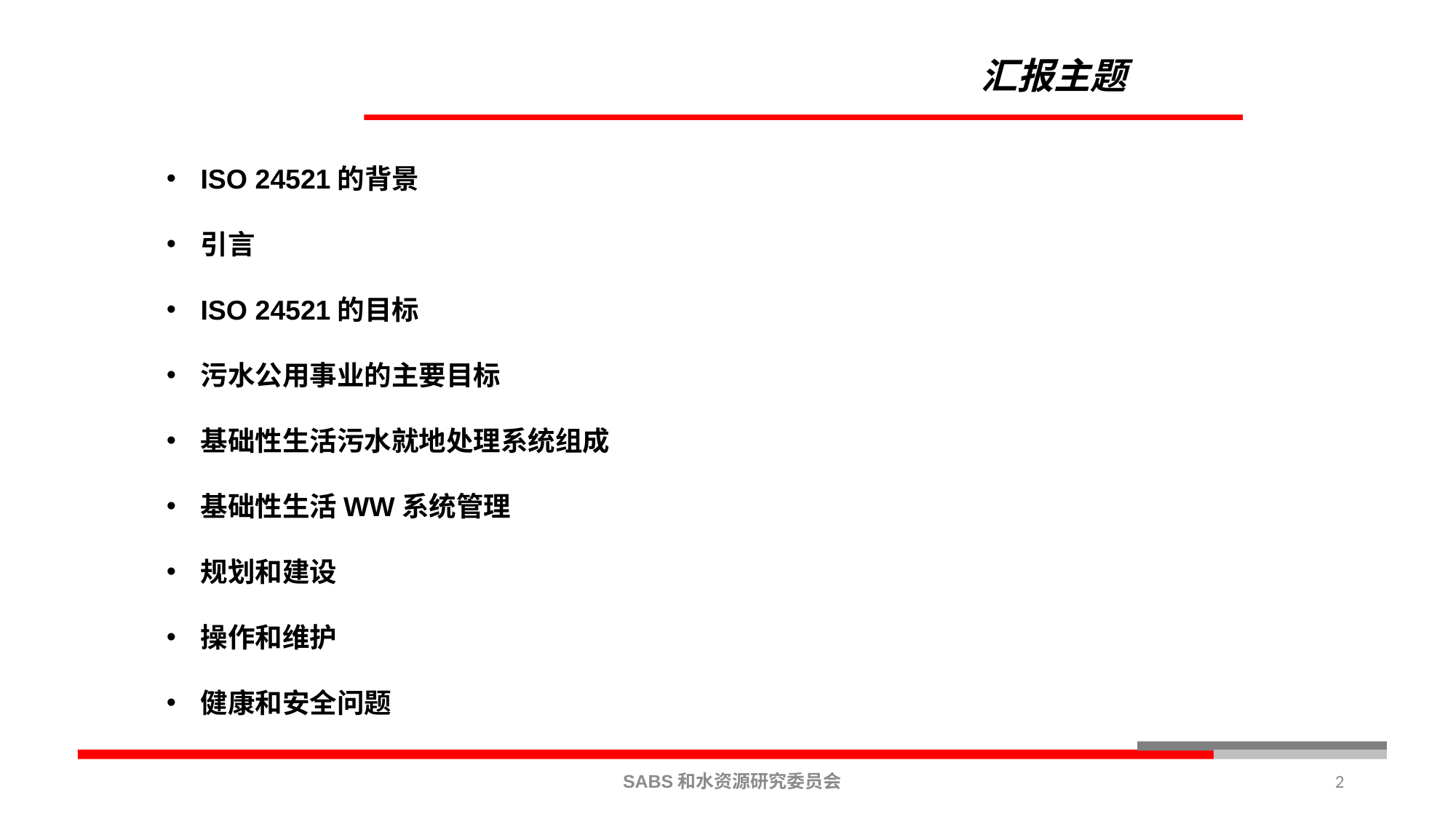

汇报主题

ISO 24521的背景
引言
ISO 24521的目标
污水公用事业的主要目标
基础性生活污水就地处理系统组成
基础性生活WW系统管理
规划和建设
操作和维护
健康和安全问题

SABS和水资源研究委员会
2